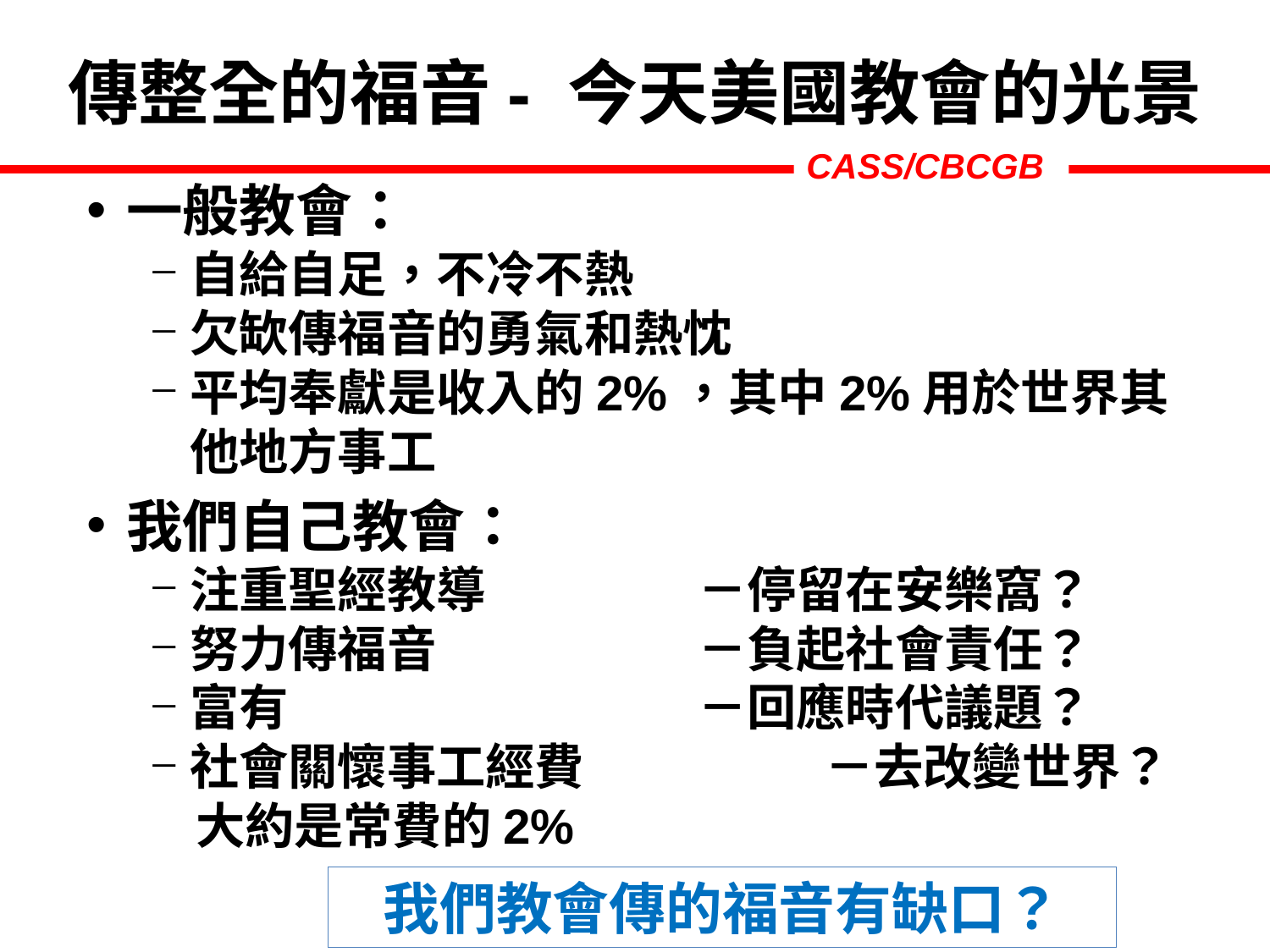

傳整全的福音- 今天美國教會的光景
一般教會：
自給自足，不冷不熱
欠缼傳福音的勇氣和熱忱
平均奉獻是收入的2%，其中2%用於世界其他地方事工
我們自己教會：
注重聖經教導		－停留在安樂窩？
努力傳福音			－負起社會責任？
富有				－回應時代議題？
社會關懷事工經費		－去改變世界？
   大約是常費的2%

我們教會傳的福音有缺口？